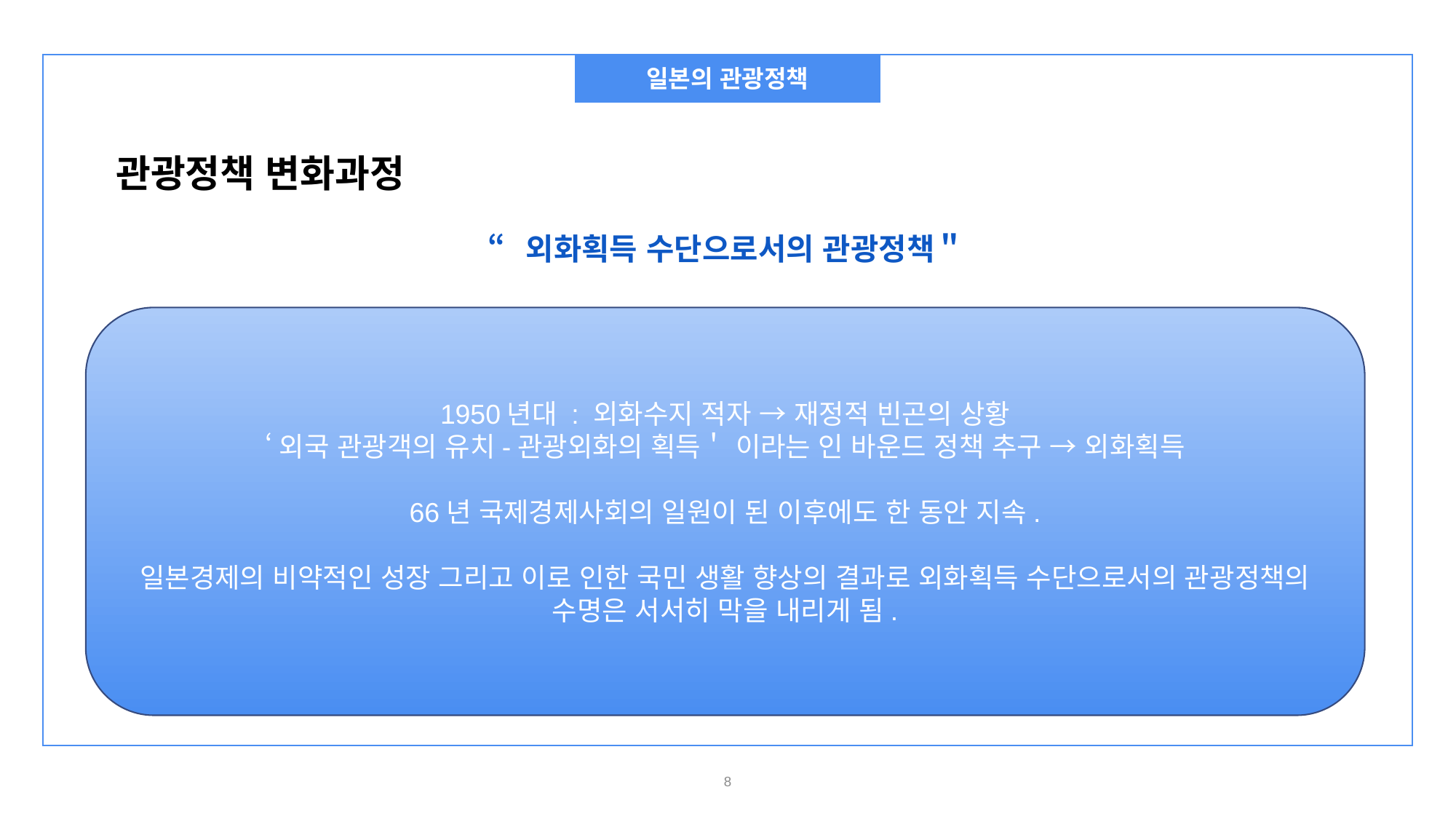

일본의 관광정책
관광정책 변화과정
“외화획득 수단으로서의 관광정책＂
1950년대 : 외화수지 적자 → 재정적 빈곤의 상황
‘외국 관광객의 유치-관광외화의 획득＇ 이라는 인 바운드 정책 추구 → 외화획득

66년 국제경제사회의 일원이 된 이후에도 한 동안 지속.

일본경제의 비약적인 성장 그리고 이로 인한 국민 생활 향상의 결과로 외화획득 수단으로서의 관광정책의 수명은 서서히 막을 내리게 됨.
8